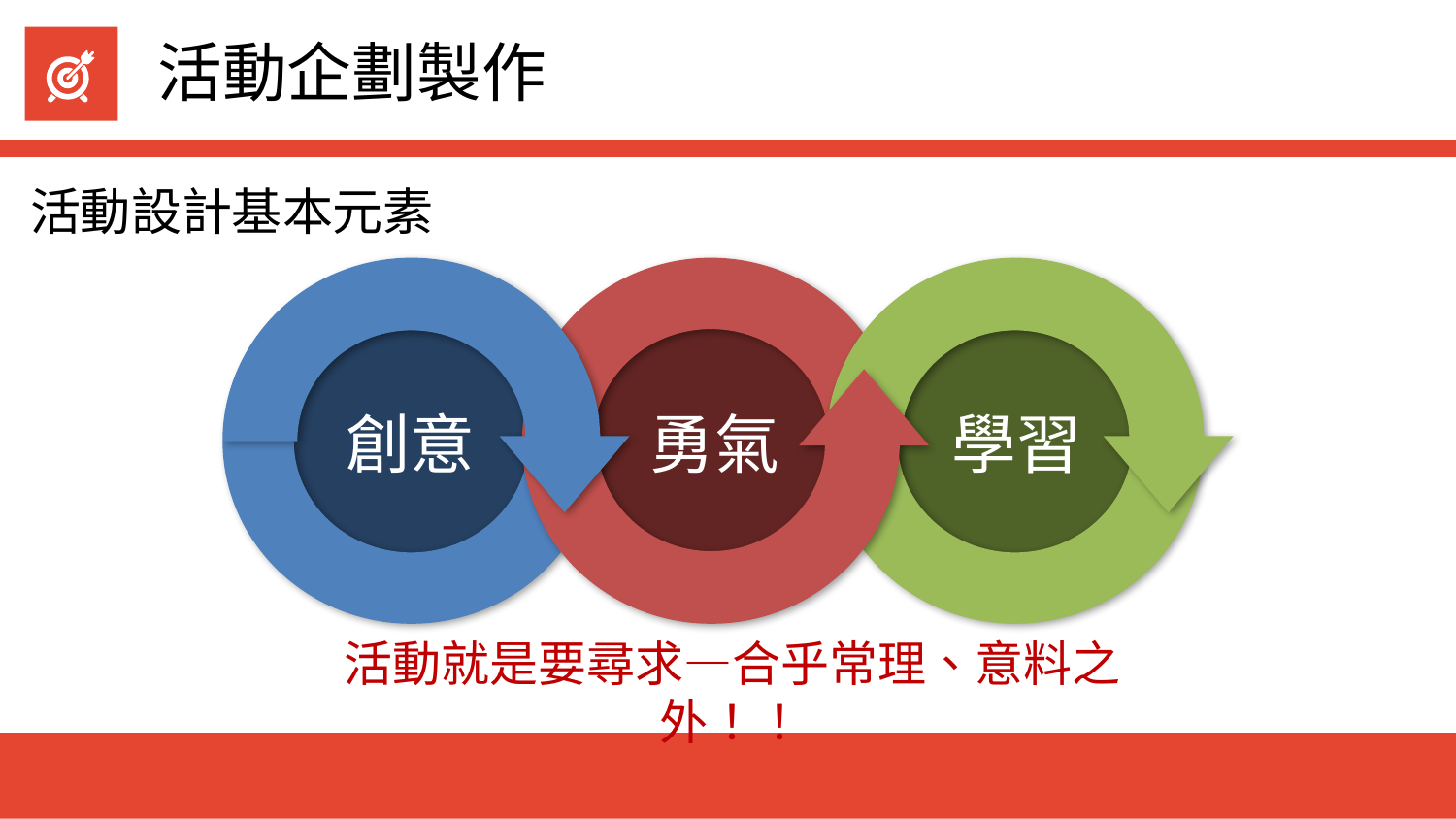

# 活動企劃製作

活動設計基本元素

創意
勇氣
學習

活動就是要尋求—合乎常理、意料之外！！